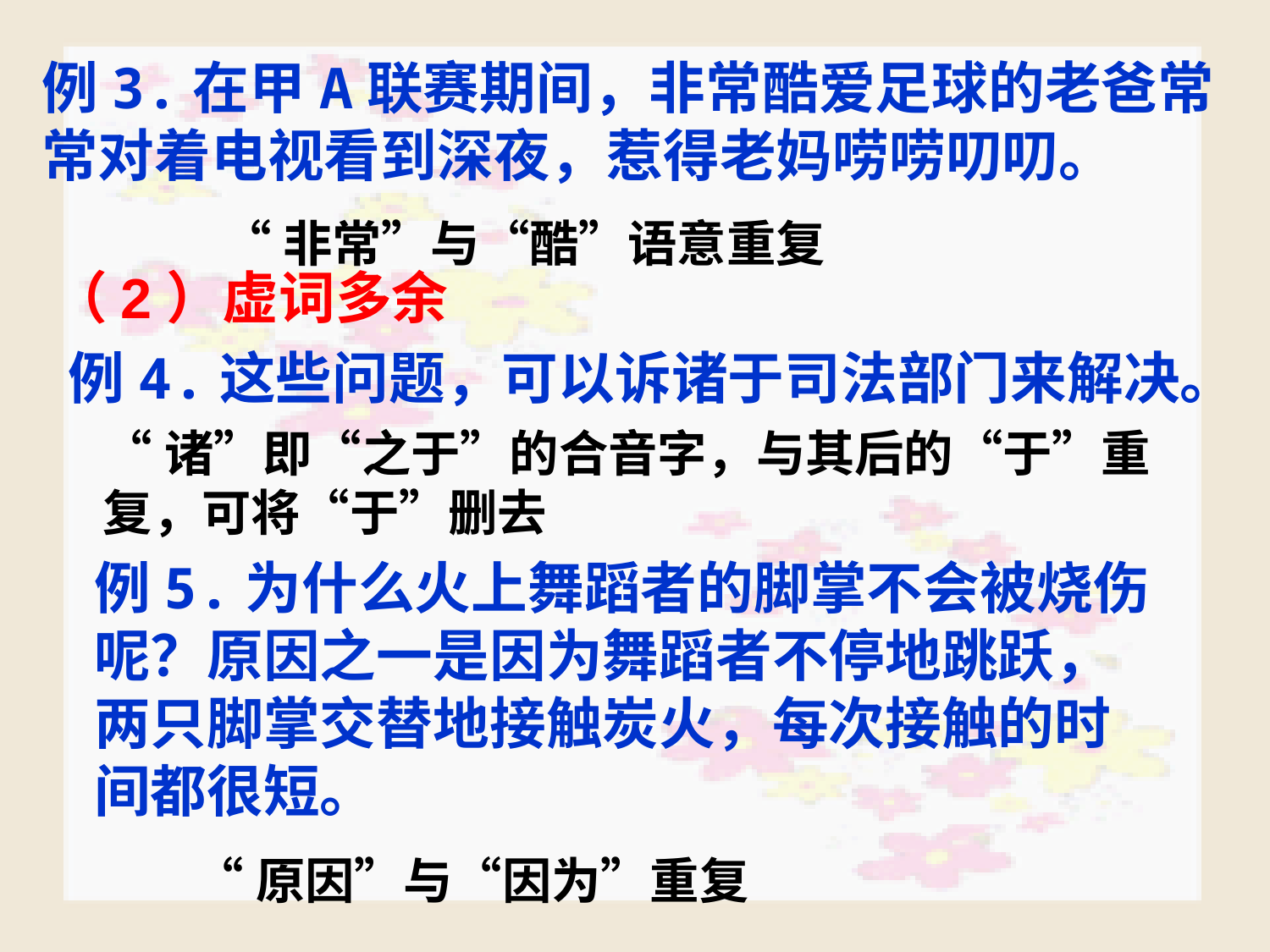

例3.在甲A联赛期间，非常酷爱足球的老爸常
常对着电视看到深夜，惹得老妈唠唠叨叨。
“非常”与“酷”语意重复
（2）虚词多余
例4.这些问题，可以诉诸于司法部门来解决。
“诸”即“之于”的合音字，与其后的“于”重
复，可将“于”删去
例5.为什么火上舞蹈者的脚掌不会被烧伤
呢？原因之一是因为舞蹈者不停地跳跃，
两只脚掌交替地接触炭火，每次接触的时
间都很短。
“原因”与“因为”重复